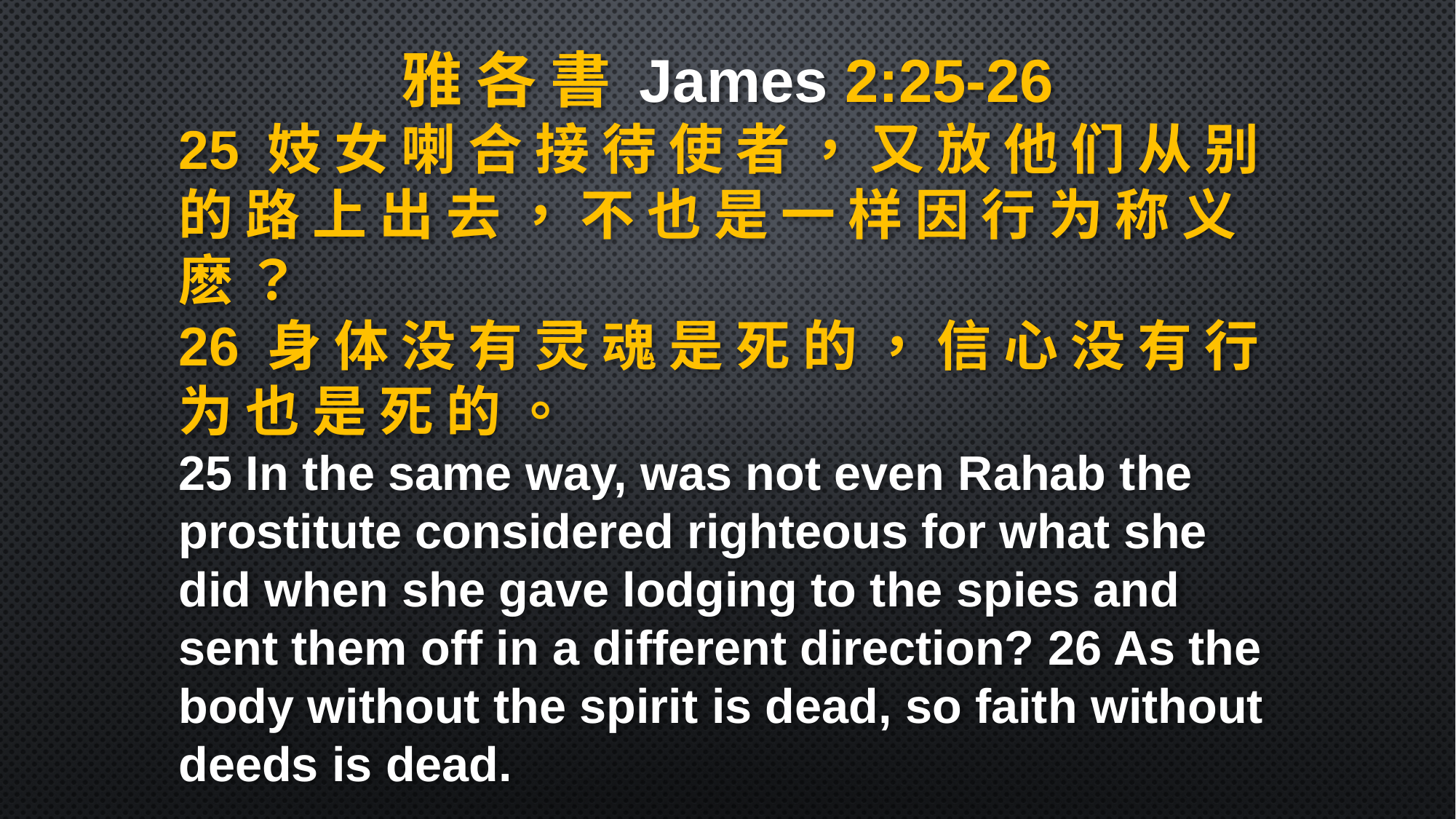

雅 各 書 James 2:25-26
25 妓 女 喇 合 接 待 使 者 ， 又 放 他 们 从 别 的 路 上 出 去 ， 不 也 是 一 样 因 行 为 称 义 麽 ？
26 身 体 没 有 灵 魂 是 死 的 ， 信 心 没 有 行 为 也 是 死 的 。
25 In the same way, was not even Rahab the prostitute considered righteous for what she did when she gave lodging to the spies and sent them off in a different direction? 26 As the body without the spirit is dead, so faith without deeds is dead.